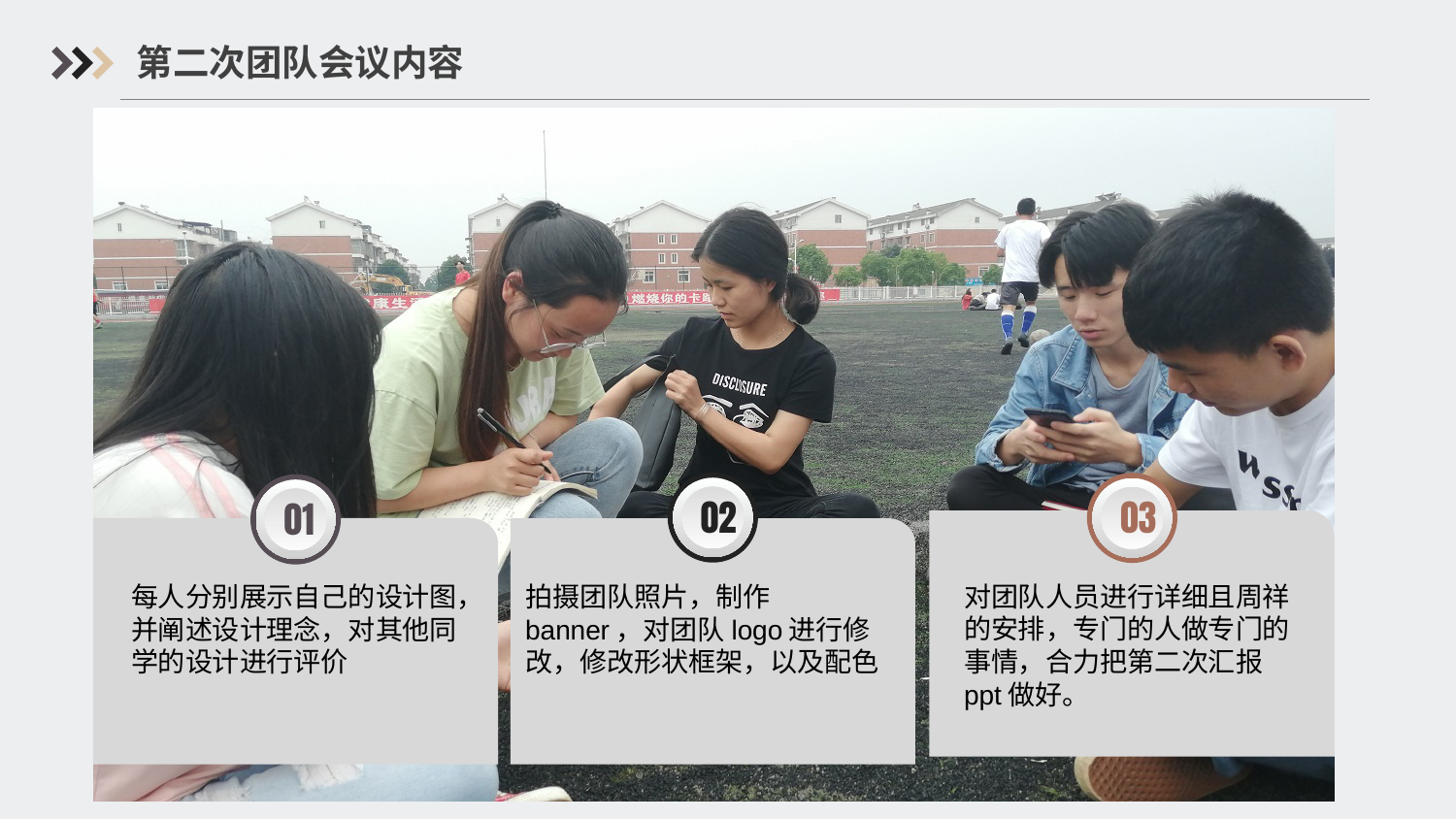

第二次团队会议内容

02

03

01

每人分别展示自己的设计图，并阐述设计理念，对其他同学的设计进行评价
拍摄团队照片，制作banner，对团队logo进行修改，修改形状框架，以及配色
对团队人员进行详细且周祥的安排，专门的人做专门的事情，合力把第二次汇报ppt做好。